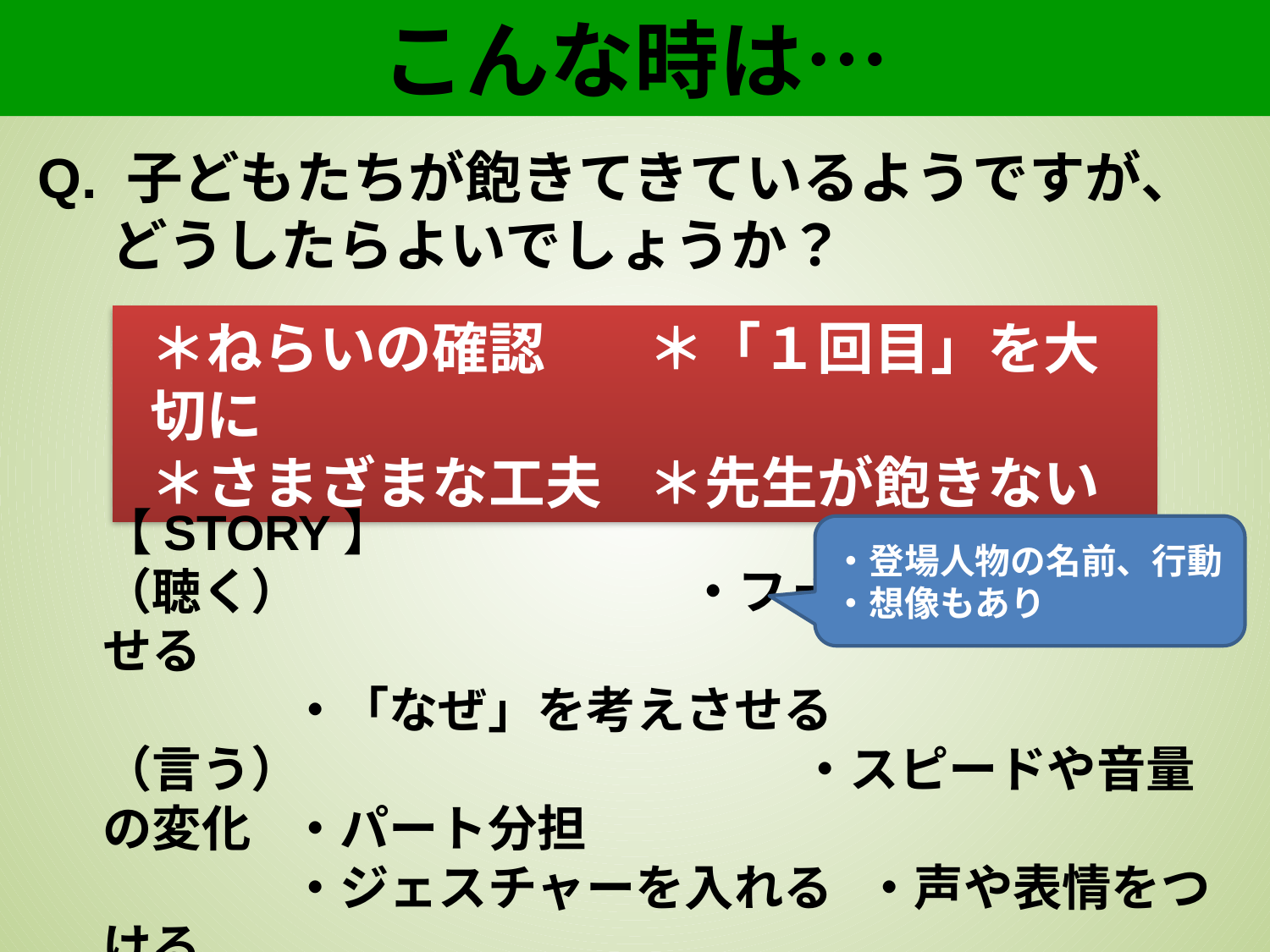

# こんな時は…
Q. 子どもたちが飽きてきているようですが、どうしたらよいでしょうか？
＊ねらいの確認	＊「１回目」を大切に
＊さまざまな工夫	＊先生が飽きない
【STORY】
（聴く）	・フォーカスして聴かせる
	・「なぜ」を考えさせる
（言う）	・スピードや音量の変化	・パート分担
	・ジェスチャーを入れる	・声や表情をつける
【ALPHABET】
・ジェスチャーを入れる　　　　　　　　　　　　　　　　　等
・登場人物の名前、行動
・想像もあり